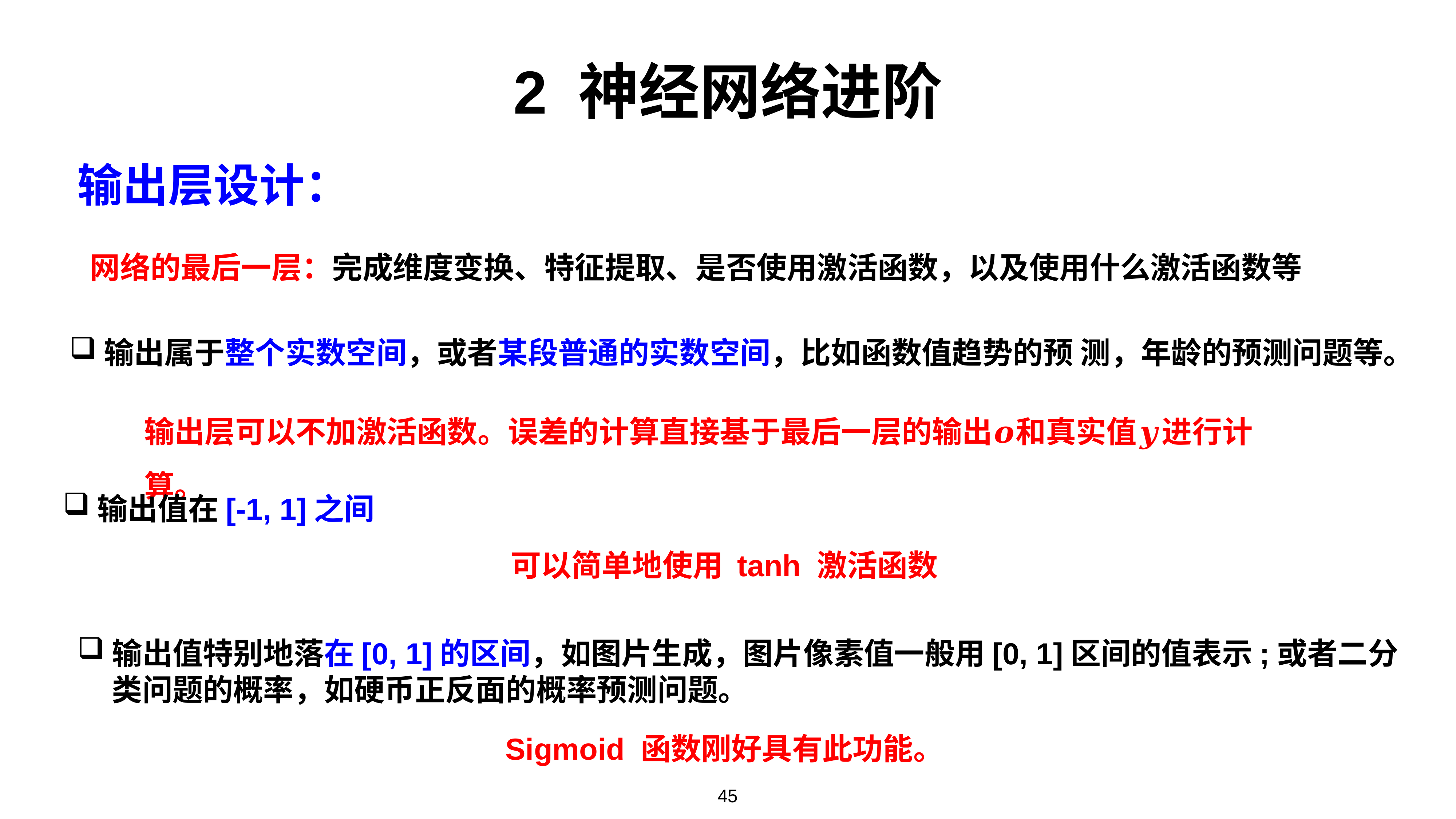

# 2 神经网络进阶
输出层设计：

网络的最后一层：完成维度变换、特征提取、是否使用激活函数，以及使用什么激活函数等
输出属于整个实数空间，或者某段普通的实数空间，比如函数值趋势的预 测，年龄的预测问题等。
输出层可以不加激活函数。误差的计算直接基于最后一层的输出𝒐和真实值𝒚进行计算。
输出值在[-1, 1]之间
可以简单地使用 tanh 激活函数
输出值特别地落在[0, 1]的区间，如图片生成，图片像素值一般用[0, 1]区间的值表示;或者二分类问题的概率，如硬币正反面的概率预测问题。
Sigmoid 函数刚好具有此功能。
45